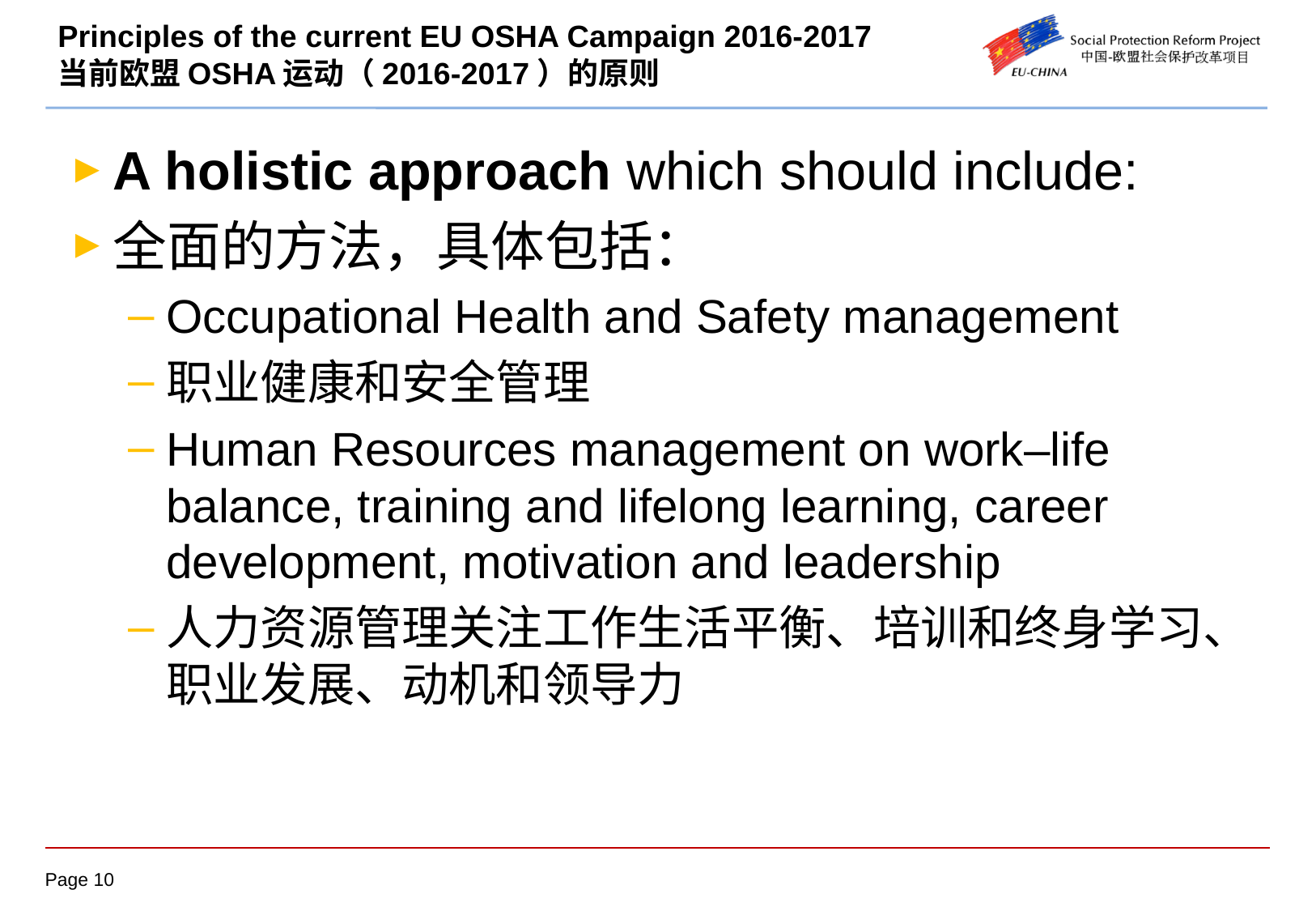

# Principles of the current EU OSHA Campaign 2016-2017 当前欧盟OSHA运动（2016-2017）的原则
A holistic approach which should include:
全面的方法，具体包括：
Occupational Health and Safety management
职业健康和安全管理
Human Resources management on work–life balance, training and lifelong learning, career development, motivation and leadership
人力资源管理关注工作生活平衡、培训和终身学习、职业发展、动机和领导力